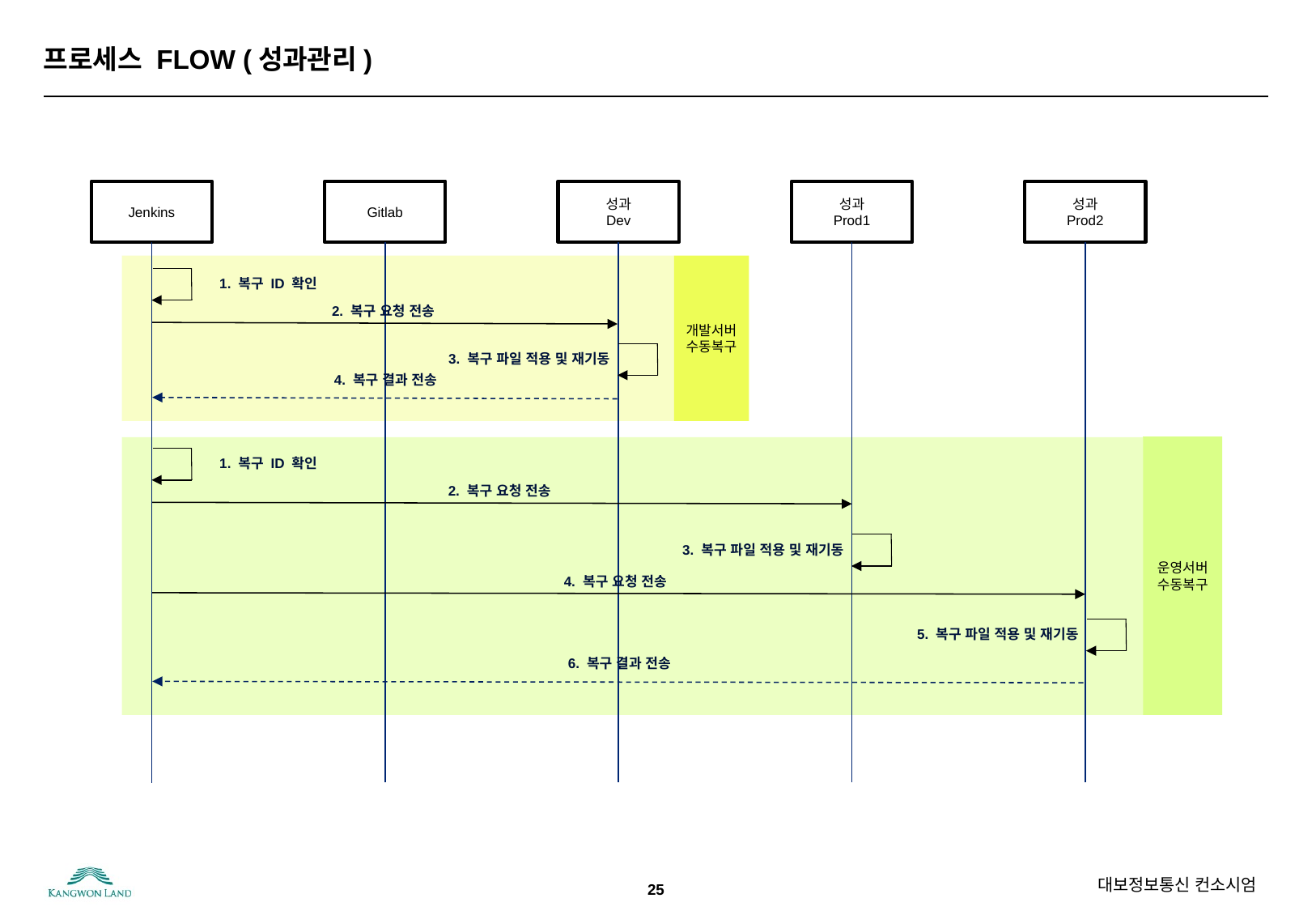

# 프로세스 FLOW (성과관리)
Jenkins
Gitlab
성과
Dev
성과
Prod1
성과
Prod2

개발서버 수동복구
1. 복구 ID 확인
2. 복구 요청 전송
3. 복구 파일 적용 및 재기동
4. 복구 결과 전송
운영서버 수동복구

1. 복구 ID 확인
2. 복구 요청 전송
3. 복구 파일 적용 및 재기동
4. 복구 요청 전송
5. 복구 파일 적용 및 재기동
6. 복구 결과 전송
25